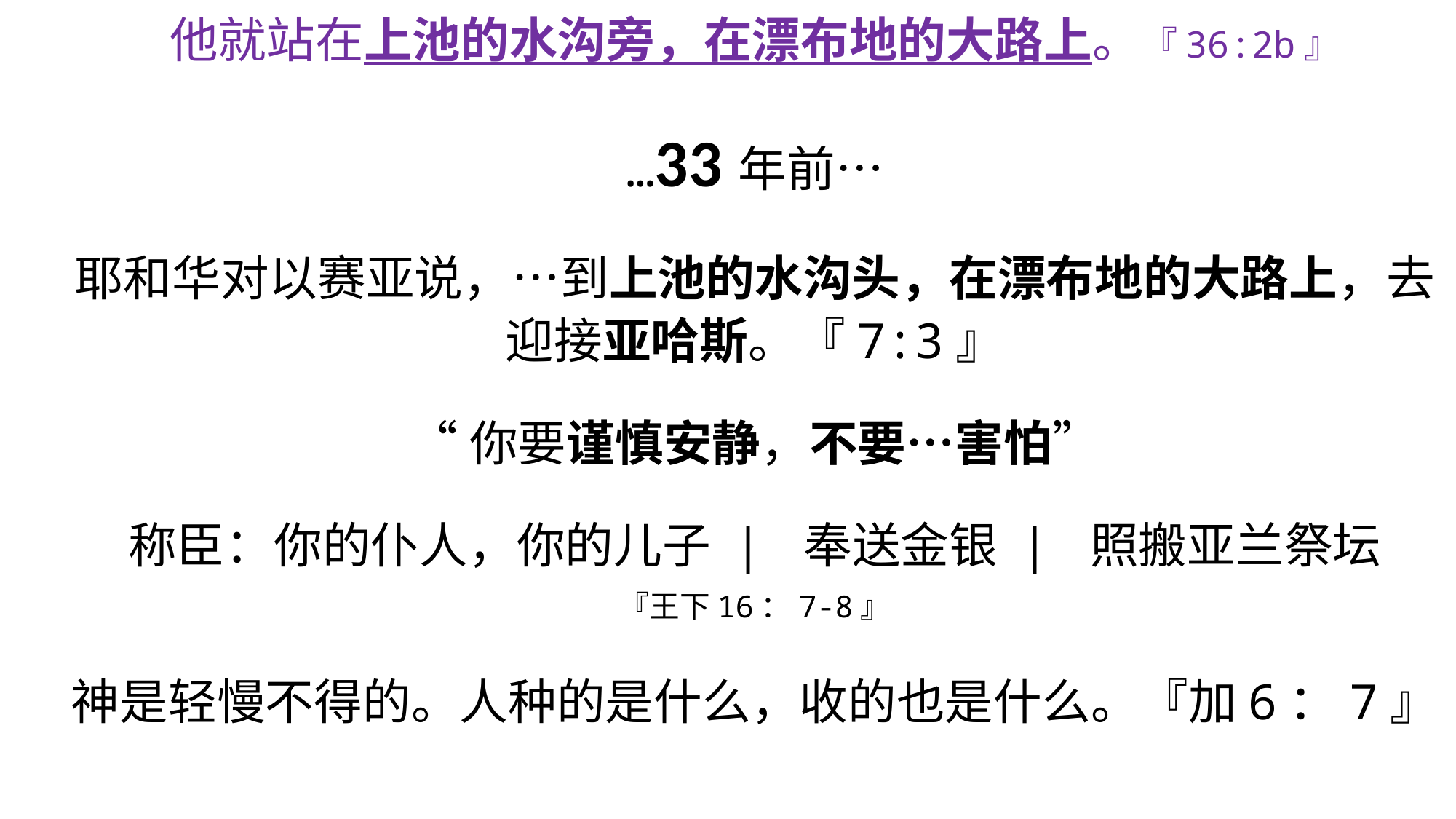

他就站在上池的水沟旁，在漂布地的大路上。『36:2b』
…33年前…
耶和华对以赛亚说，…到上池的水沟头，在漂布地的大路上，去迎接亚哈斯。『7:3』
“你要谨慎安静，不要…害怕”
称臣：你的仆人，你的儿子 | 奉送金银 | 照搬亚兰祭坛
『王下16：7-8』
神是轻慢不得的。人种的是什么，收的也是什么。『加6：7』